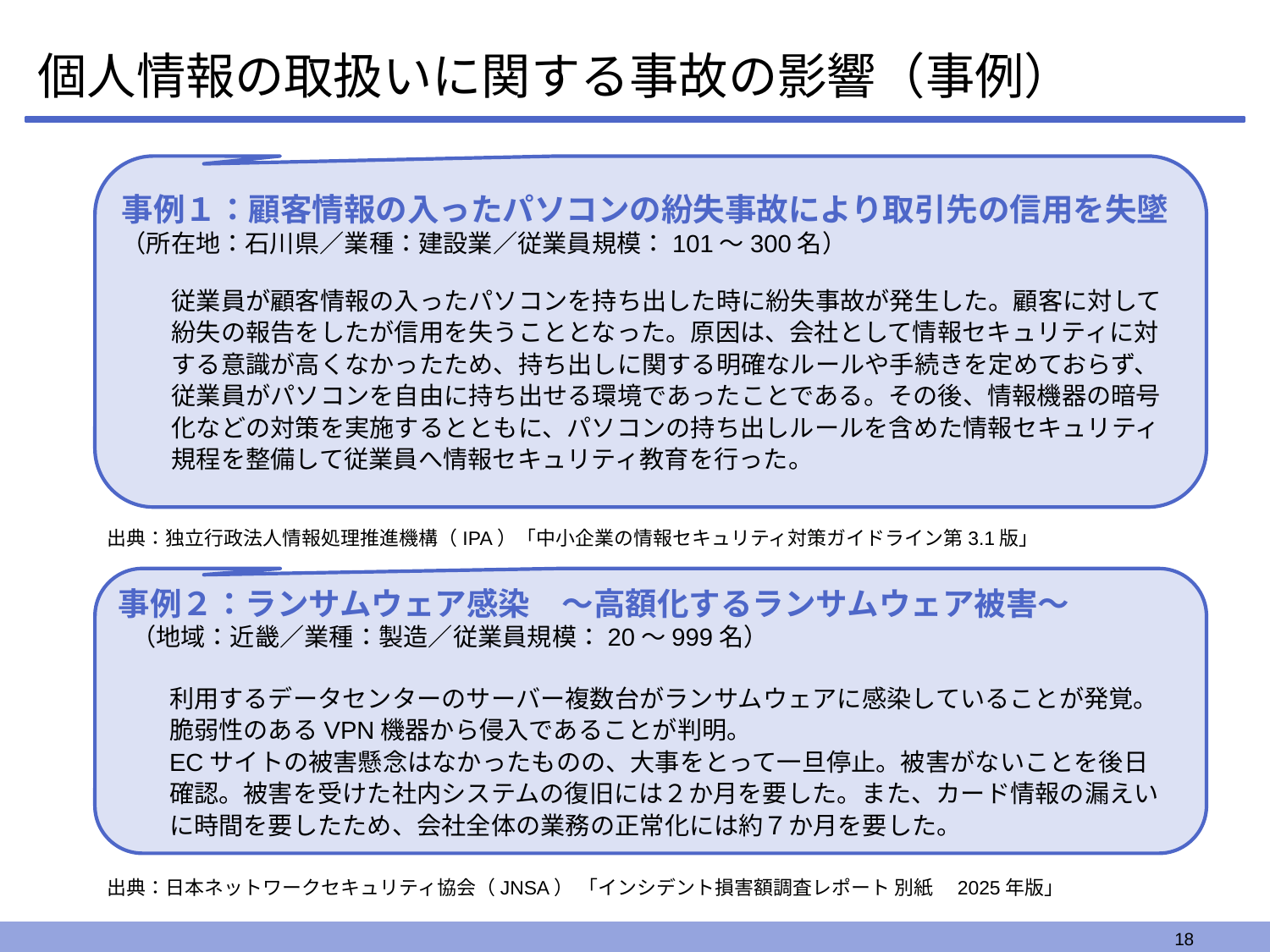

# 個人情報の取扱いに関する事故の影響（事例）
事例１：顧客情報の入ったパソコンの紛失事故により取引先の信用を失墜（所在地：石川県／業種：建設業／従業員規模：101～300名）

従業員が顧客情報の入ったパソコンを持ち出した時に紛失事故が発生した。顧客に対して紛失の報告をしたが信用を失うこととなった。原因は、会社として情報セキュリティに対する意識が高くなかったため、持ち出しに関する明確なルールや手続きを定めておらず、従業員がパソコンを自由に持ち出せる環境であったことである。その後、情報機器の暗号化などの対策を実施するとともに、パソコンの持ち出しルールを含めた情報セキュリティ規程を整備して従業員へ情報セキュリティ教育を行った。
出典：独立行政法人情報処理推進機構（IPA）「中小企業の情報セキュリティ対策ガイドライン第3.1版」
事例２：ランサムウェア感染　～高額化するランサムウェア被害～
（地域：近畿／業種：製造／従業員規模：20～999名）

利用するデータセンターのサーバー複数台がランサムウェアに感染していることが発覚。
脆弱性のあるVPN機器から侵入であることが判明。
ECサイトの被害懸念はなかったものの、大事をとって一旦停止。被害がないことを後日
確認。被害を受けた社内システムの復旧には２か月を要した。また、カード情報の漏えい
に時間を要したため、会社全体の業務の正常化には約７か月を要した。

出典：日本ネットワークセキュリティ協会（JNSA） 「インシデント損害額調査レポート 別紙　2025年版」
18